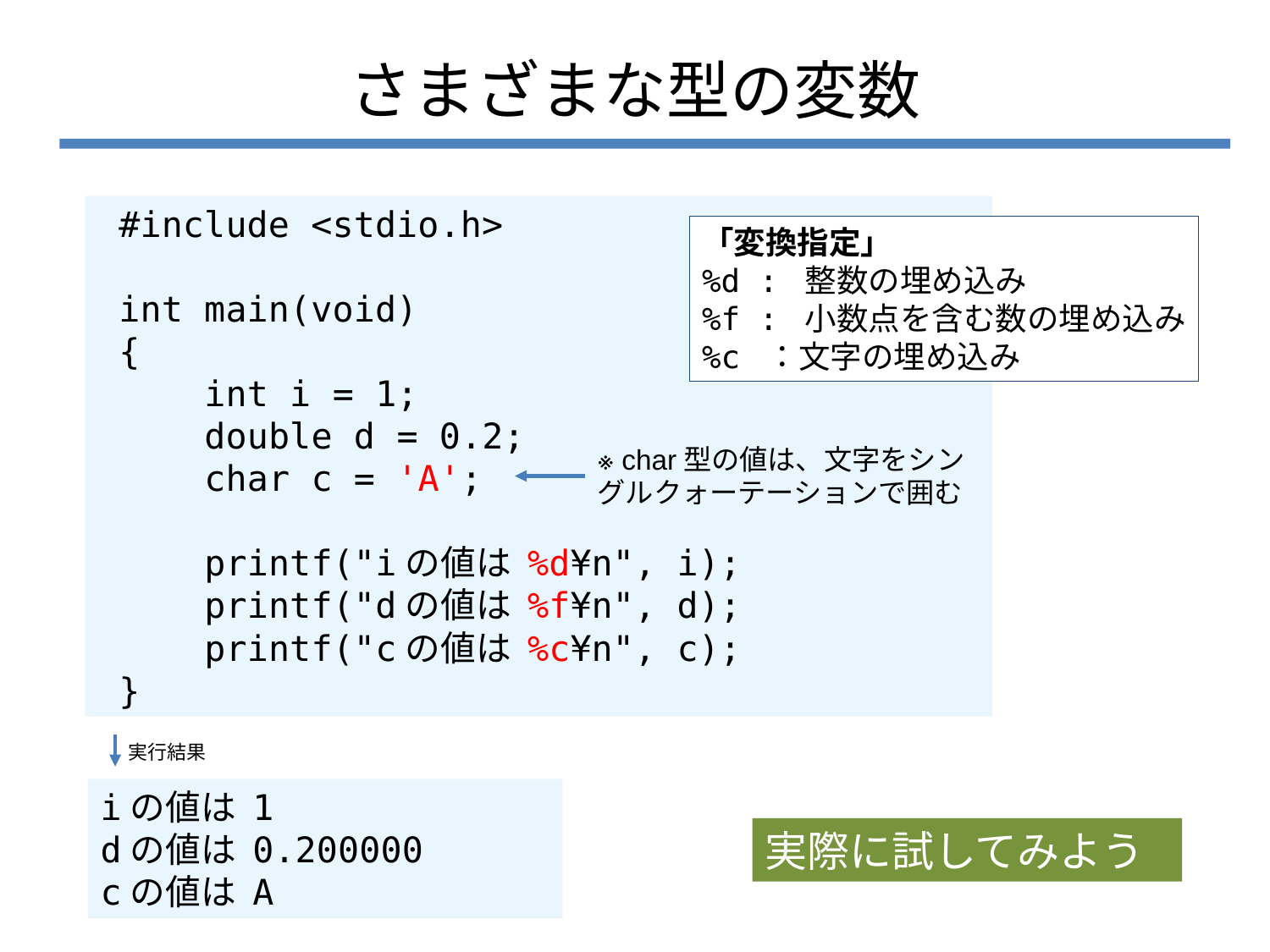

# さまざまな型の変数
 #include <stdio.h>

 int main(void)
 {
     int i = 1;
     double d = 0.2;
     char c = 'A';

     printf("iの値は %d¥n", i);
     printf("dの値は %f¥n", d);
     printf("cの値は %c¥n", c);
 }
「変換指定」
%d : 整数の埋め込み
%f : 小数点を含む数の埋め込み
%c ：文字の埋め込み
※ char型の値は、文字をシングルクォーテーションで囲む
実行結果
iの値は 1
dの値は 0.200000
cの値は A
実際に試してみよう